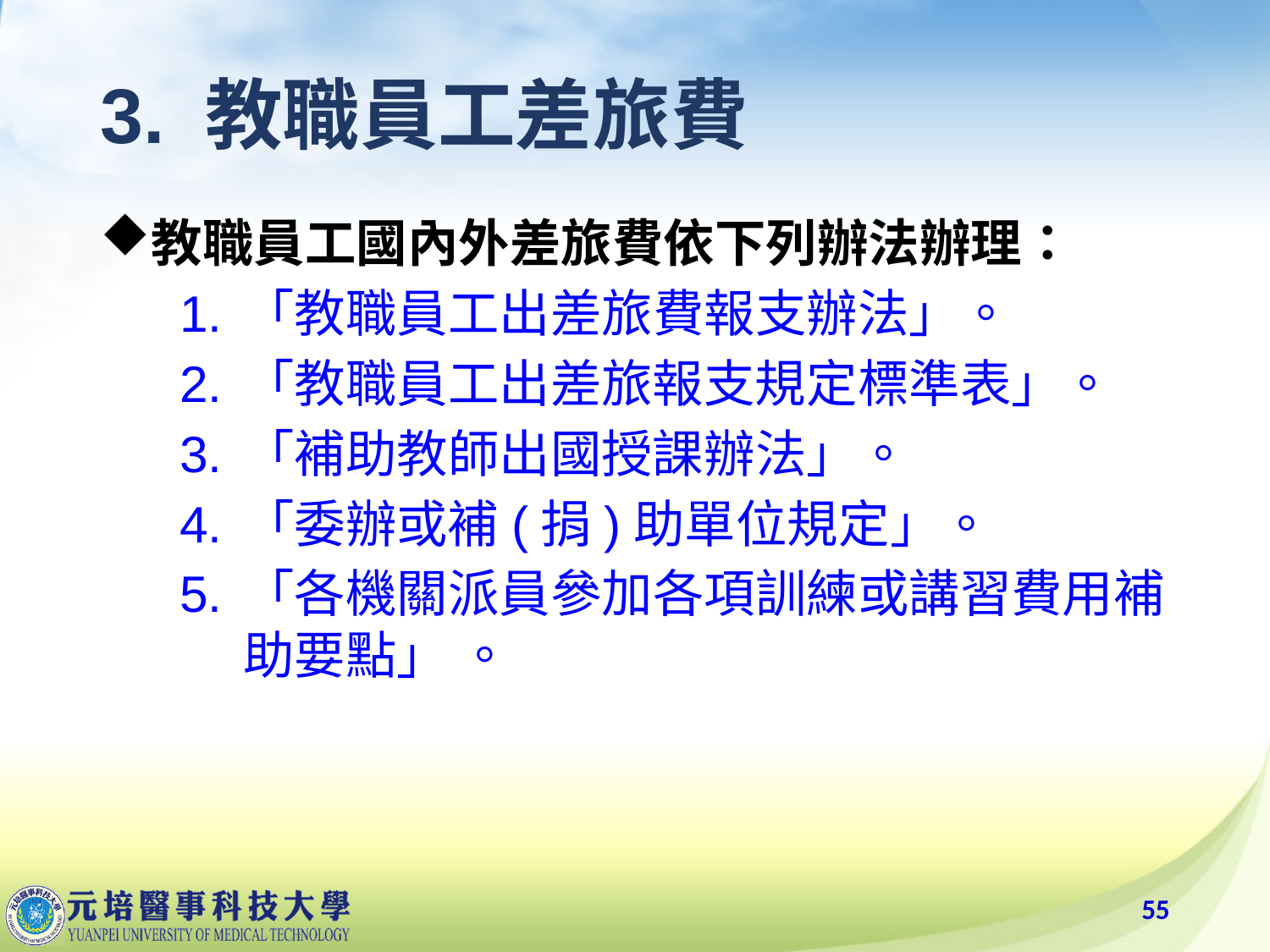

# 3. 教職員工差旅費
教職員工國內外差旅費依下列辦法辦理：
「教職員工出差旅費報支辦法」。
「教職員工出差旅報支規定標準表」。
「補助教師出國授課辦法」。
「委辦或補(捐)助單位規定」。
「各機關派員參加各項訓練或講習費用補助要點」 。
55